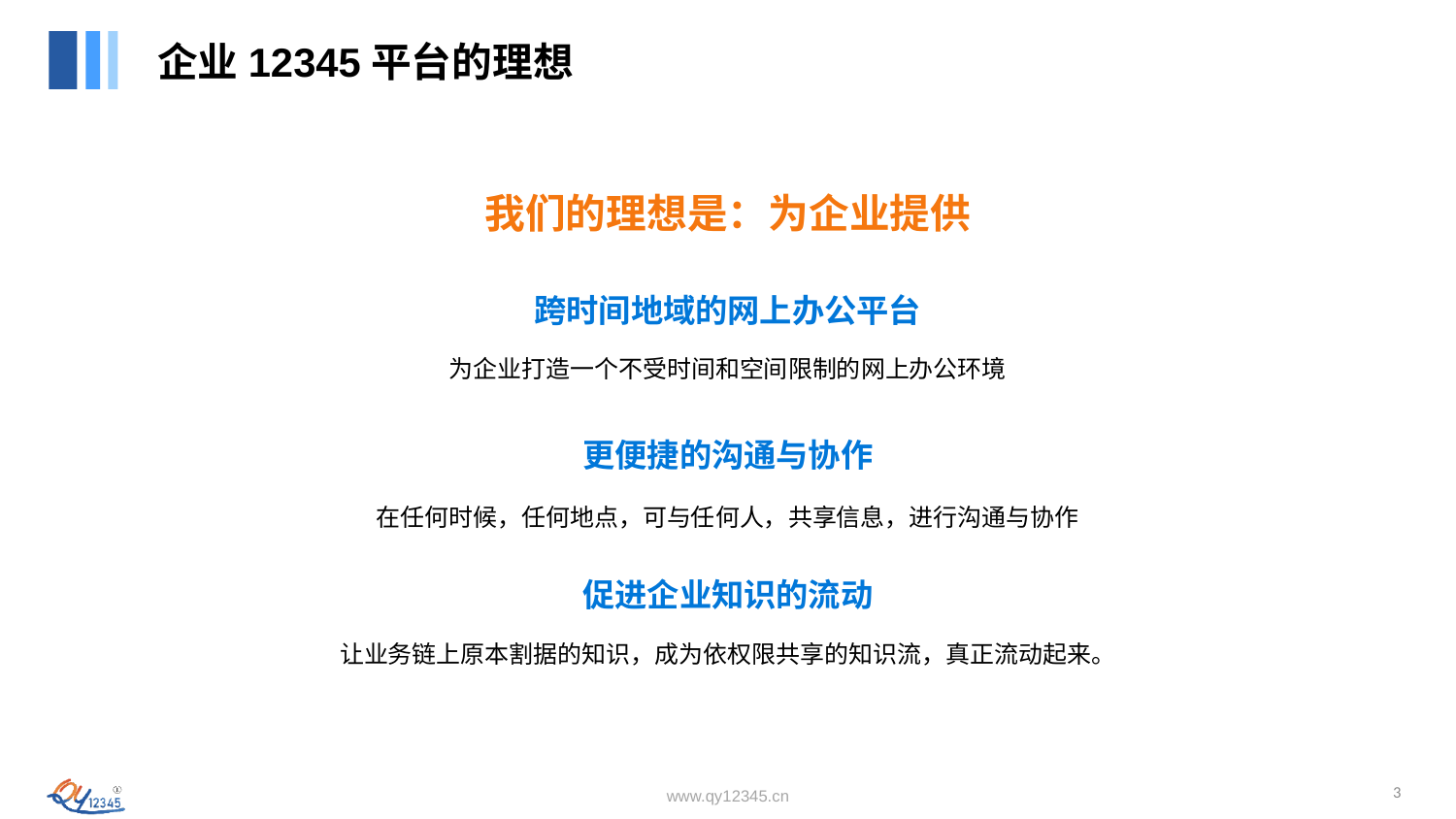

企业12345平台的理想
我们的理想是：为企业提供
跨时间地域的网上办公平台
为企业打造一个不受时间和空间限制的网上办公环境
更便捷的沟通与协作
在任何时候，任何地点，可与任何人，共享信息，进行沟通与协作
促进企业知识的流动
让业务链上原本割据的知识，成为依权限共享的知识流，真正流动起来。
3